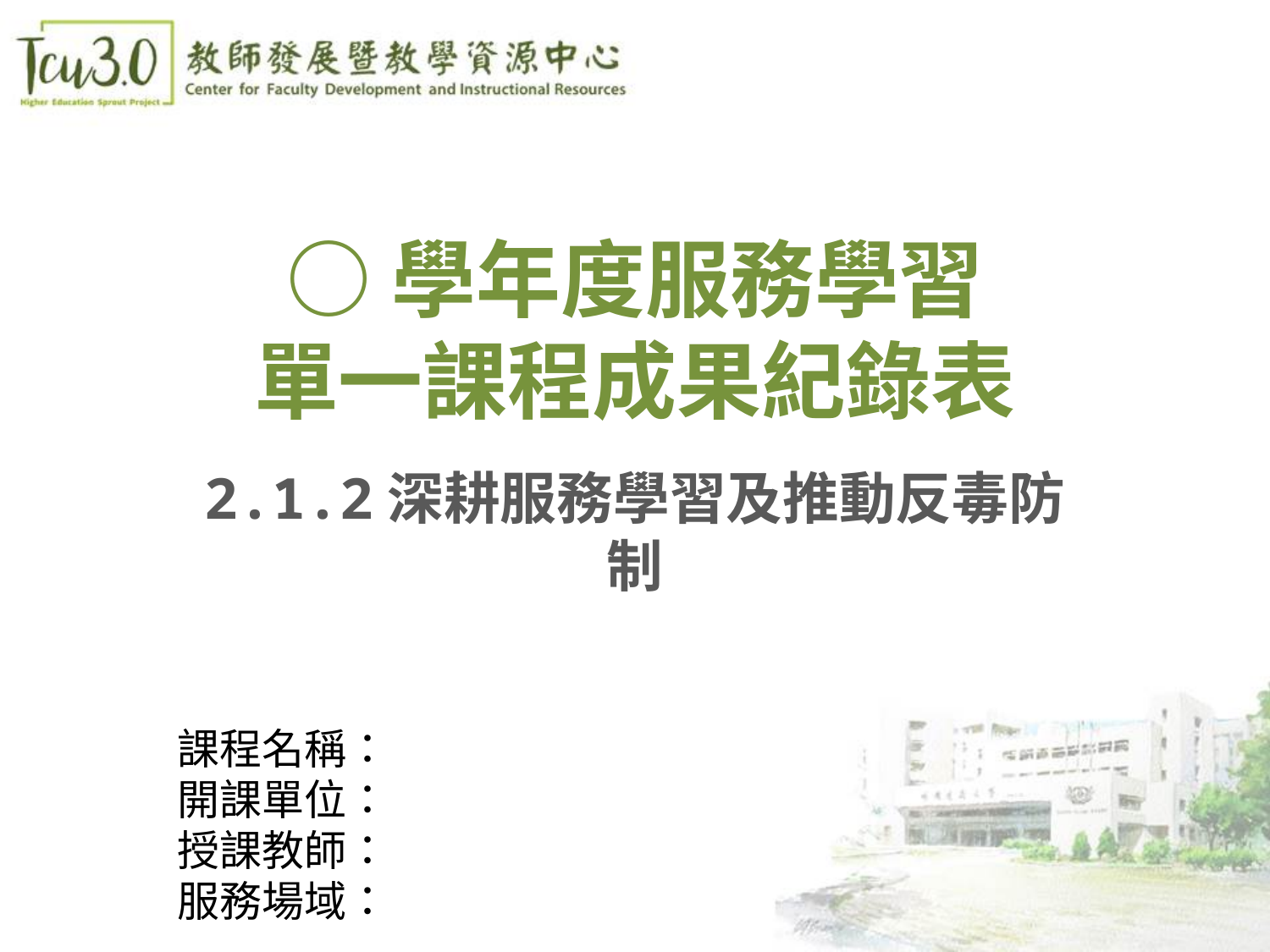

# ○學年度服務學習 單一課程成果紀錄表
2.1.2深耕服務學習及推動反毒防制
課程名稱：
開課單位：
授課教師：
服務場域：